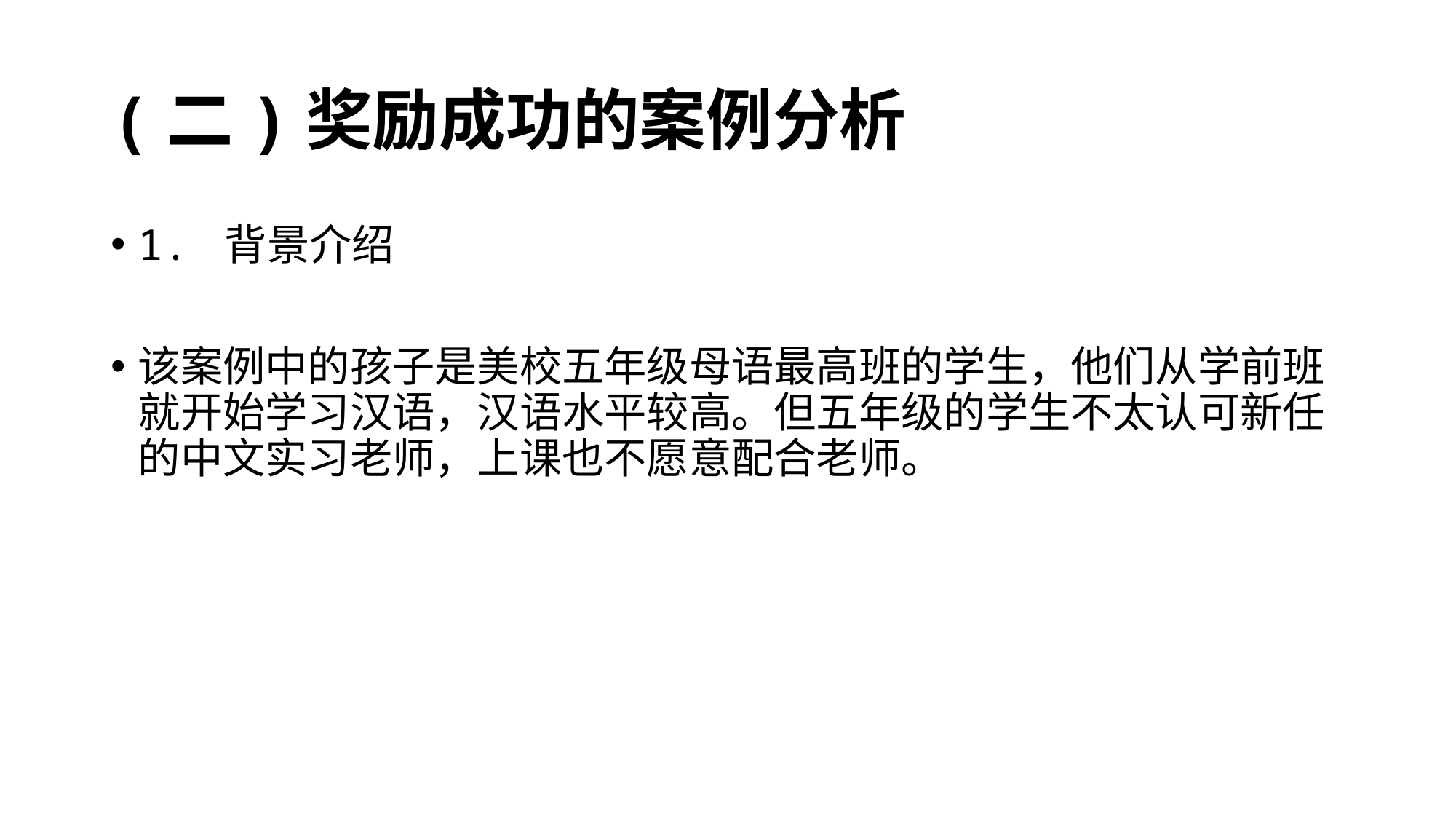

# (二)奖励成功的案例分析
1. 背景介绍

该案例中的孩子是美校五年级母语最高班的学生，他们从学前班就开始学习汉语，汉语水平较高。但五年级的学生不太认可新任的中文实习老师，上课也不愿意配合老师。